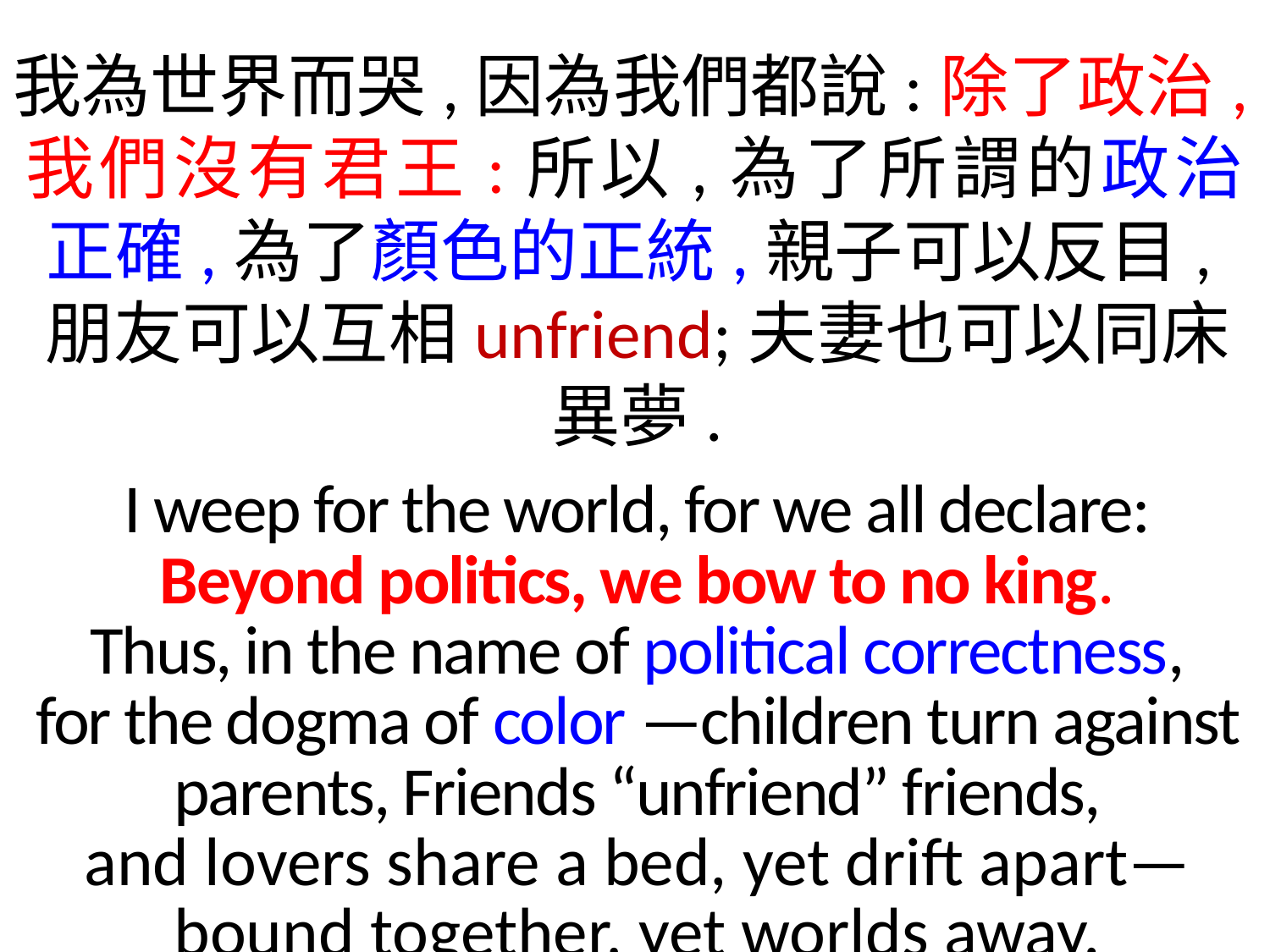

我為世界而哭,因為我們都說:除了政治,我們沒有君王:所以,為了所謂的政治正確,為了顏色的正統,親子可以反目,朋友可以互相unfriend;夫妻也可以同床異夢.
I weep for the world, for we all declare:
Beyond politics, we bow to no king.
Thus, in the name of political correctness,
for the dogma of color —children turn against parents, Friends “unfriend” friends,
and lovers share a bed, yet drift apart—
bound together, yet worlds away.